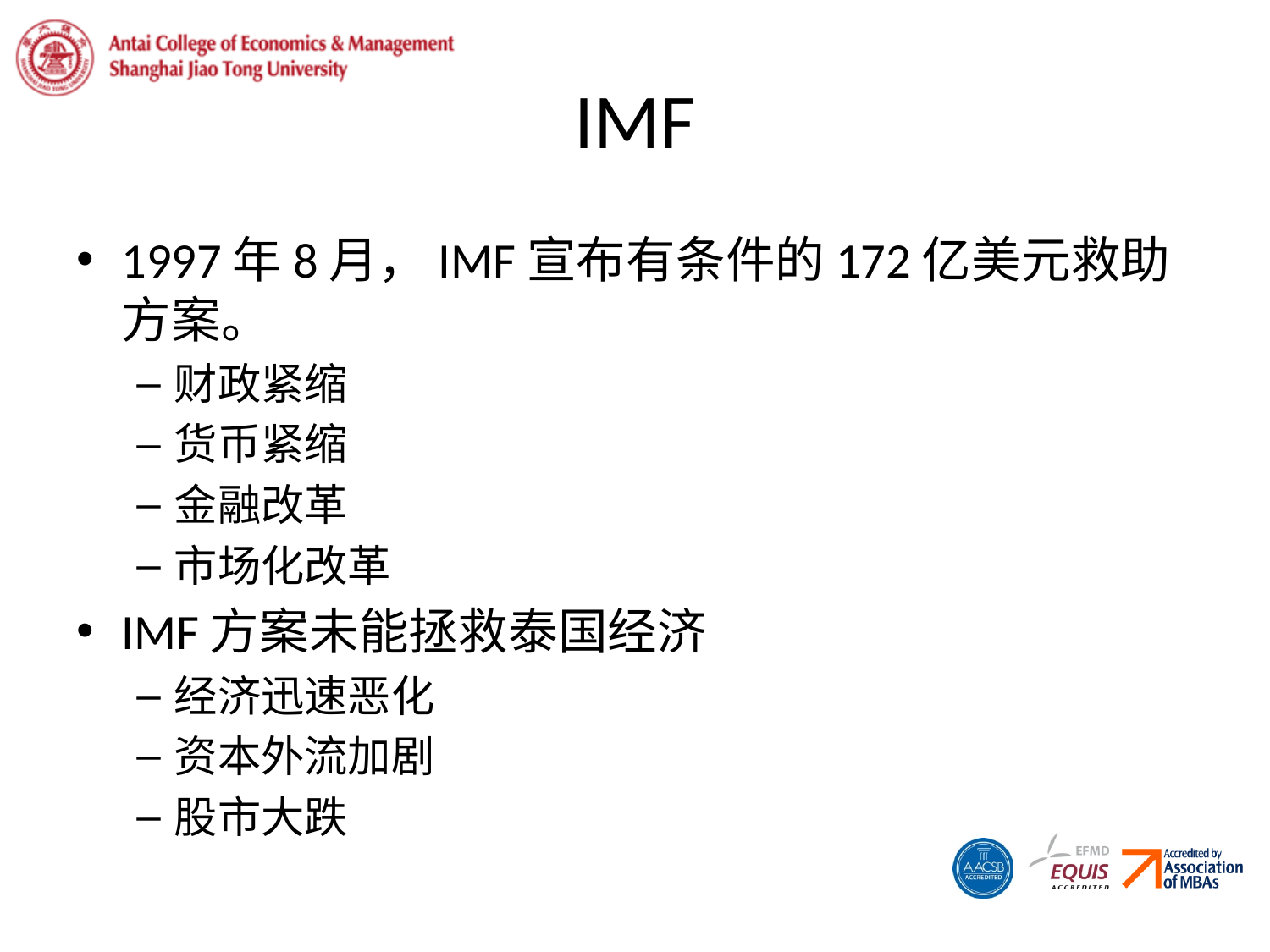

# IMF
1997年8月，IMF宣布有条件的172亿美元救助方案。
财政紧缩
货币紧缩
金融改革
市场化改革
IMF方案未能拯救泰国经济
经济迅速恶化
资本外流加剧
股市大跌